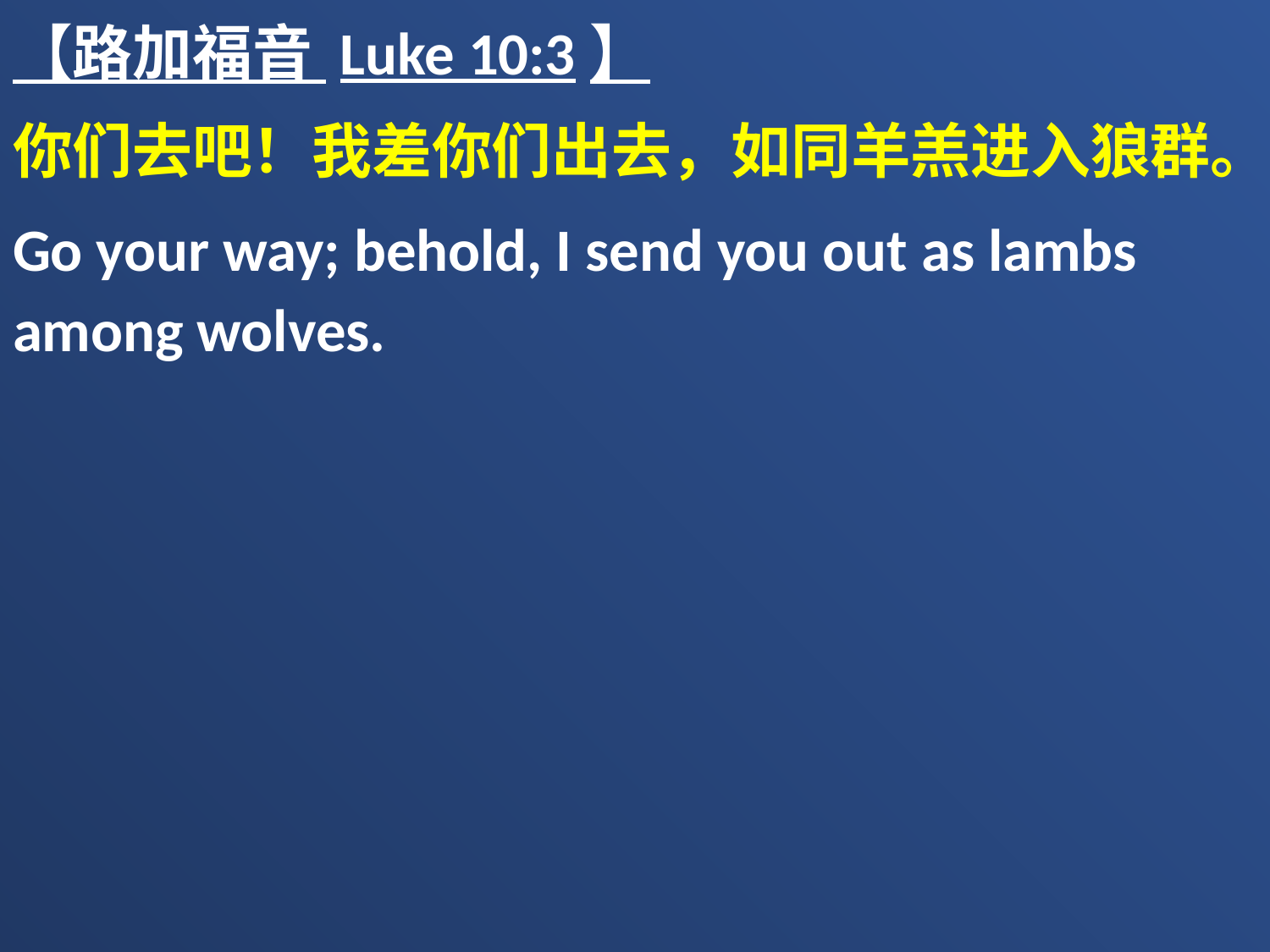

【路加福音 Luke 10:3】
你们去吧！我差你们出去，如同羊羔进入狼群。
Go your way; behold, I send you out as lambs among wolves.